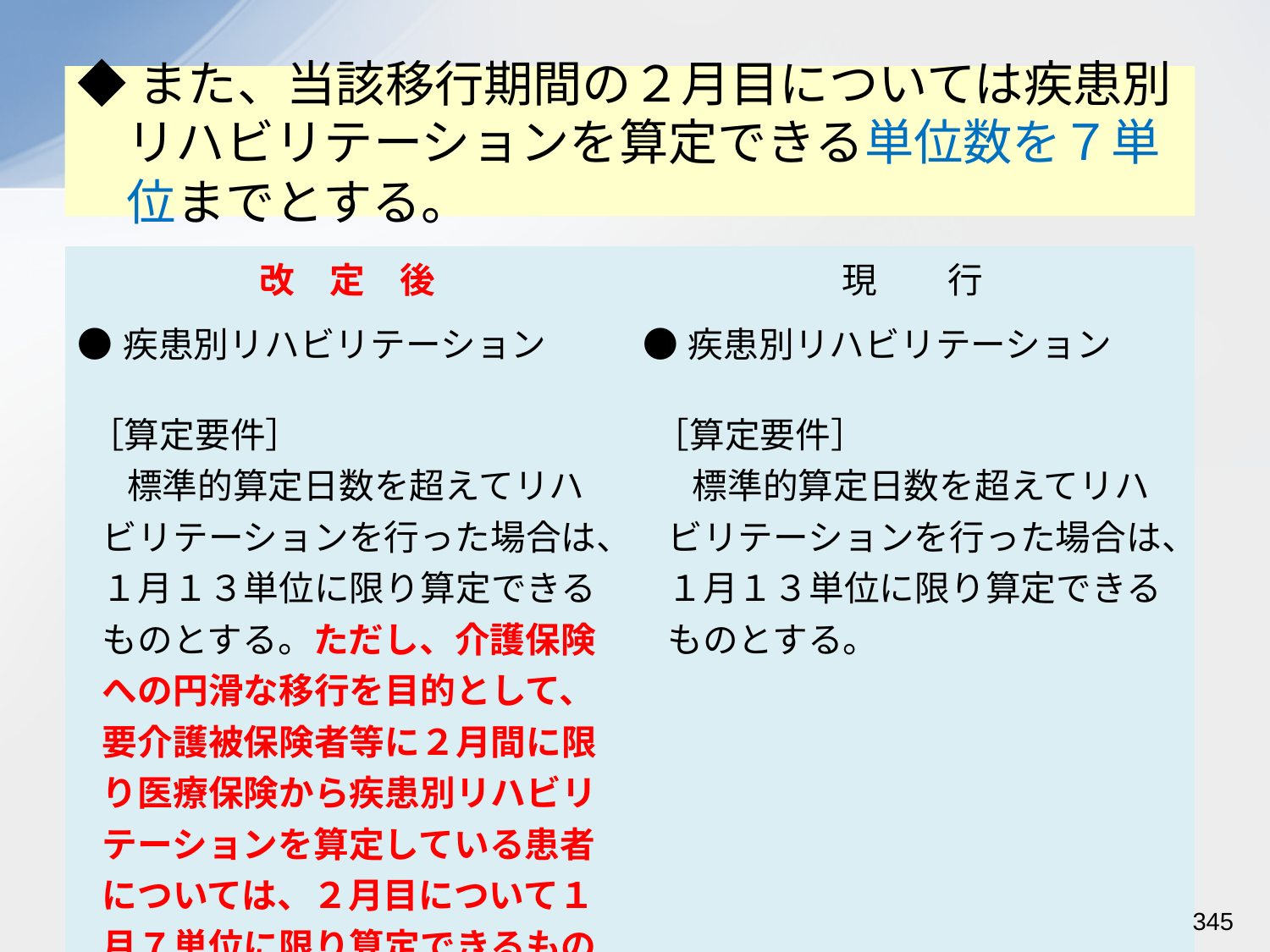

◆また、当該移行期間の２月目については疾患別リハビリテーションを算定できる単位数を７単位までとする。
| 改　定　後 | 現　　行 |
| --- | --- |
| ●疾患別リハビリテーション ［算定要件］ 標準的算定日数を超えてリハビリテーションを行った場合は、１月１３単位に限り算定できるものとする。ただし、介護保険への円滑な移行を目的として、要介護被保険者等に２月間に限り医療保険から疾患別リハビリテーションを算定している患者については、２月目について１月７単位に限り算定できるものとする。 | ●疾患別リハビリテーション ［算定要件］ 標準的算定日数を超えてリハビリテーションを行った場合は、１月１３単位に限り算定できるものとする。 |
345